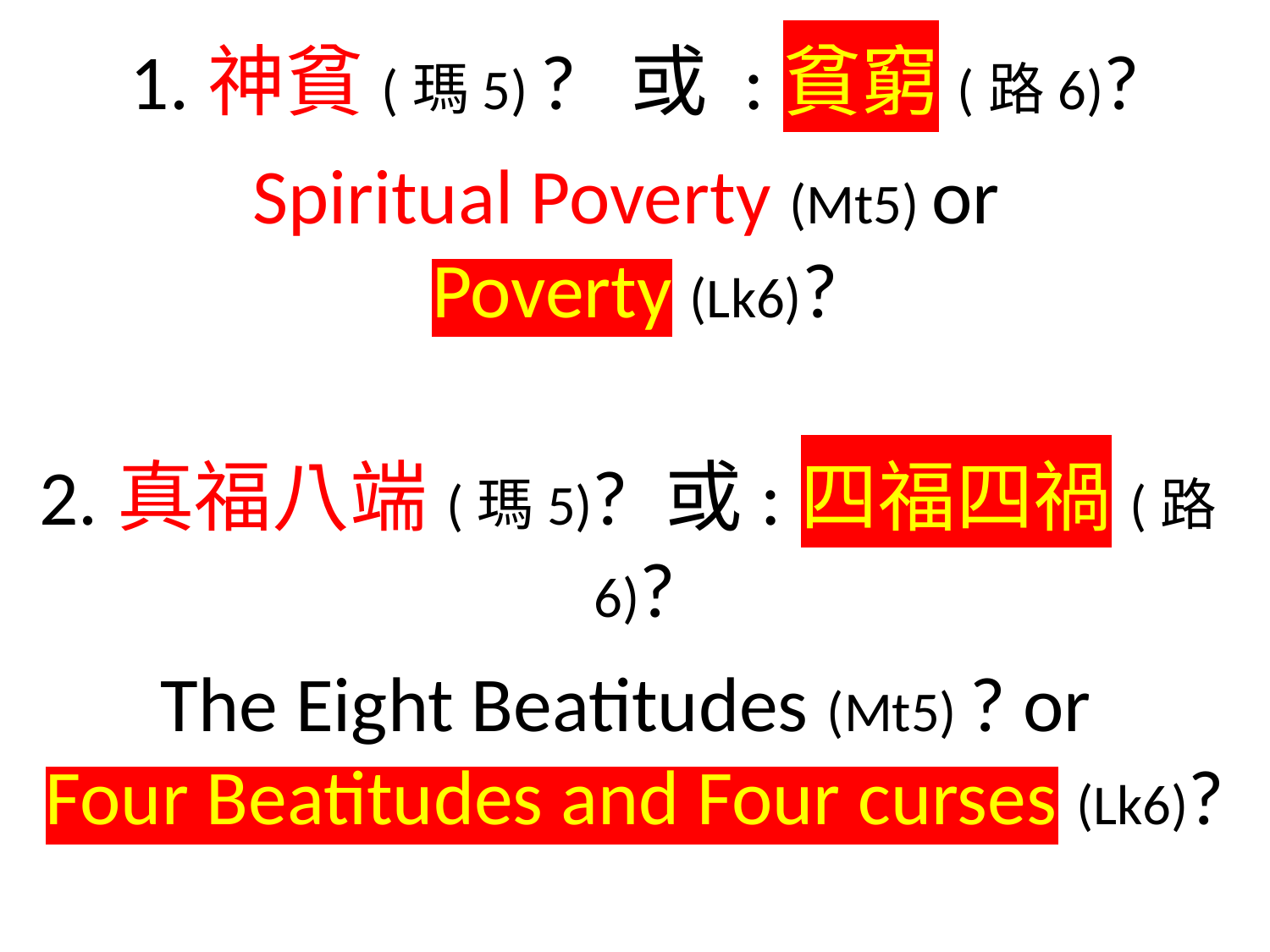

1.神貧(瑪5) ?  或 :貧窮(路6)?
Spiritual Poverty (Mt5) or
Poverty (Lk6)?

2.真福八端(瑪5)? 或:四福四禍(路6)?
The Eight Beatitudes (Mt5) ? or
Four Beatitudes and Four curses (Lk6)?